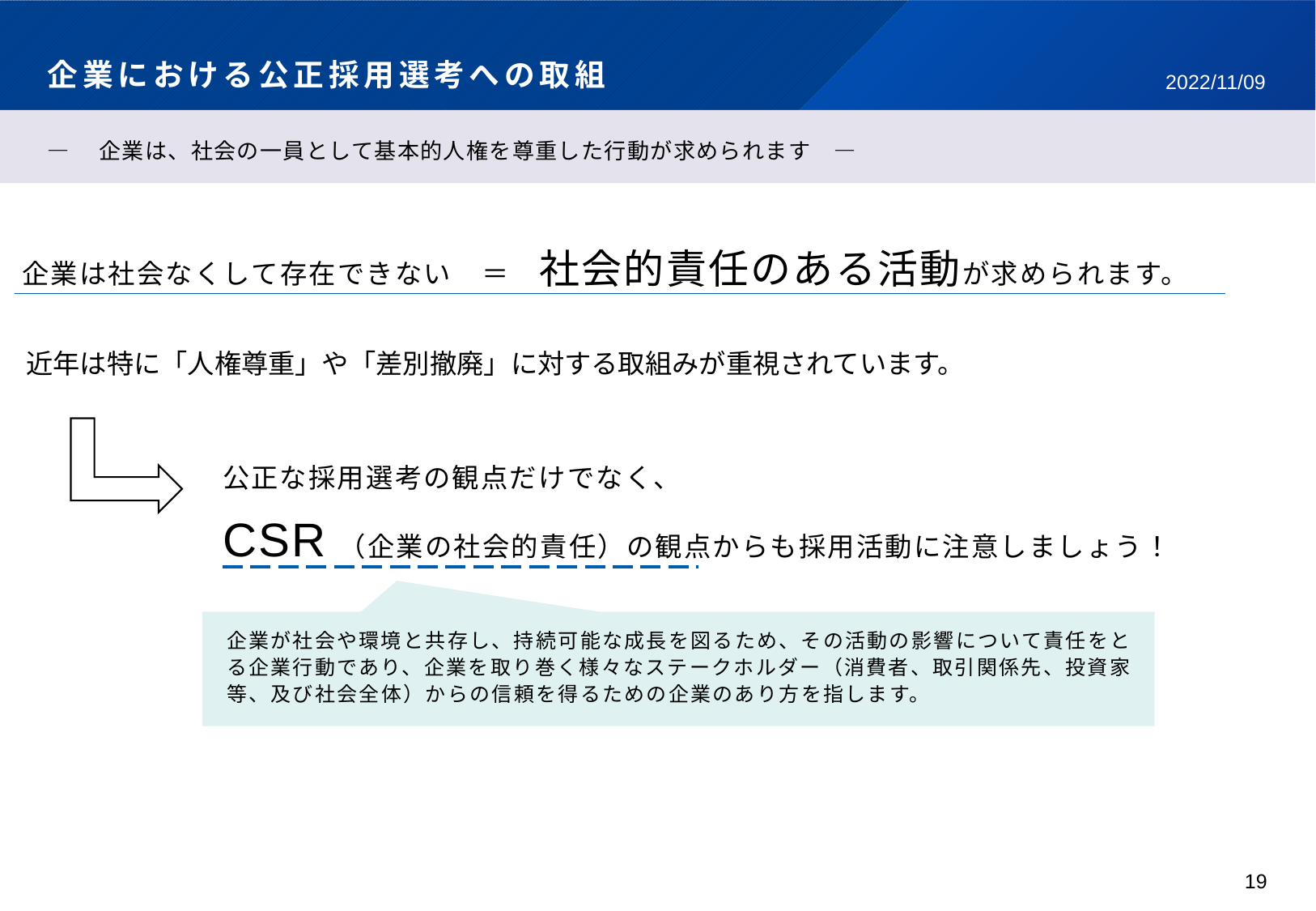

# 企業における公正採用選考への取組
2022/11/09
―　企業は、社会の一員として基本的人権を尊重した行動が求められます　―
企業は社会なくして存在できない　＝　社会的責任のある活動が求められます。
近年は特に「人権尊重」や「差別撤廃」に対する取組みが重視されています。

公正な採用選考の観点だけでなく、
CSR（企業の社会的責任）の観点からも採用活動に注意しましょう！

企業が社会や環境と共存し、持続可能な成長を図るため、その活動の影響について責任をとる企業行動であり、企業を取り巻く様々なステークホルダー（消費者、取引関係先、投資家等、及び社会全体）からの信頼を得るための企業のあり方を指します。
19